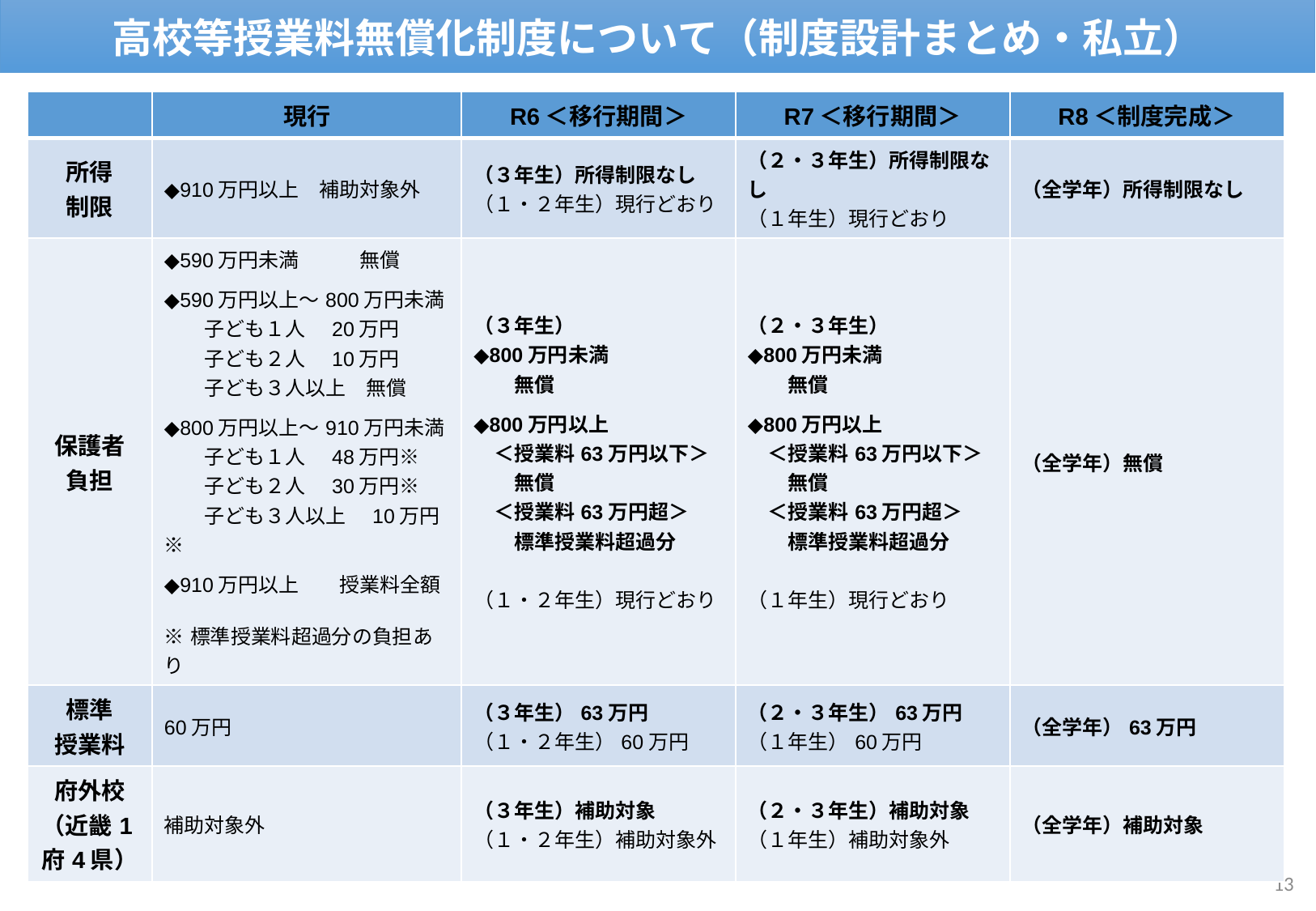

高校等授業料無償化制度について（制度設計まとめ・私立）
|  | 現行 | R6＜移行期間＞ | R7＜移行期間＞ | R8＜制度完成＞ |
| --- | --- | --- | --- | --- |
| 所得 制限 | ◆910万円以上　補助対象外 | （３年生）所得制限なし （１・２年生）現行どおり | （２・３年生）所得制限なし （１年生）現行どおり | （全学年）所得制限なし |
| 保護者 負担 | ◆590万円未満　　　無償 ◆590万円以上～800万円未満 　　子ども１人　20万円 　　子ども２人　10万円 　　子ども３人以上　無償 ◆800万円以上～910万円未満 　　子ども１人　48万円※ 　　子ども２人　30万円※ 　　子ども３人以上　10万円※ ◆910万円以上　　授業料全額 ※標準授業料超過分の負担あり | （３年生） ◆800万円未満 　　無償 ◆800万円以上 　＜授業料63万円以下＞ 　　無償 　＜授業料63万円超＞ 　　標準授業料超過分 　　 （１・２年生）現行どおり | （２・３年生） ◆800万円未満 　　無償 ◆800万円以上 　＜授業料63万円以下＞ 　　無償 　＜授業料63万円超＞ 　　標準授業料超過分 　　 （１年生）現行どおり | （全学年）無償 |
| 標準 授業料 | 60万円 | （３年生）63万円 （１・２年生）60万円 | （２・３年生）63万円 （１年生）60万円 | （全学年）63万円 |
| 府外校 （近畿1府4県） | 補助対象外 | （３年生）補助対象 （１・２年生）補助対象外 | （２・３年生）補助対象 （１年生）補助対象外 | （全学年）補助対象 |
13